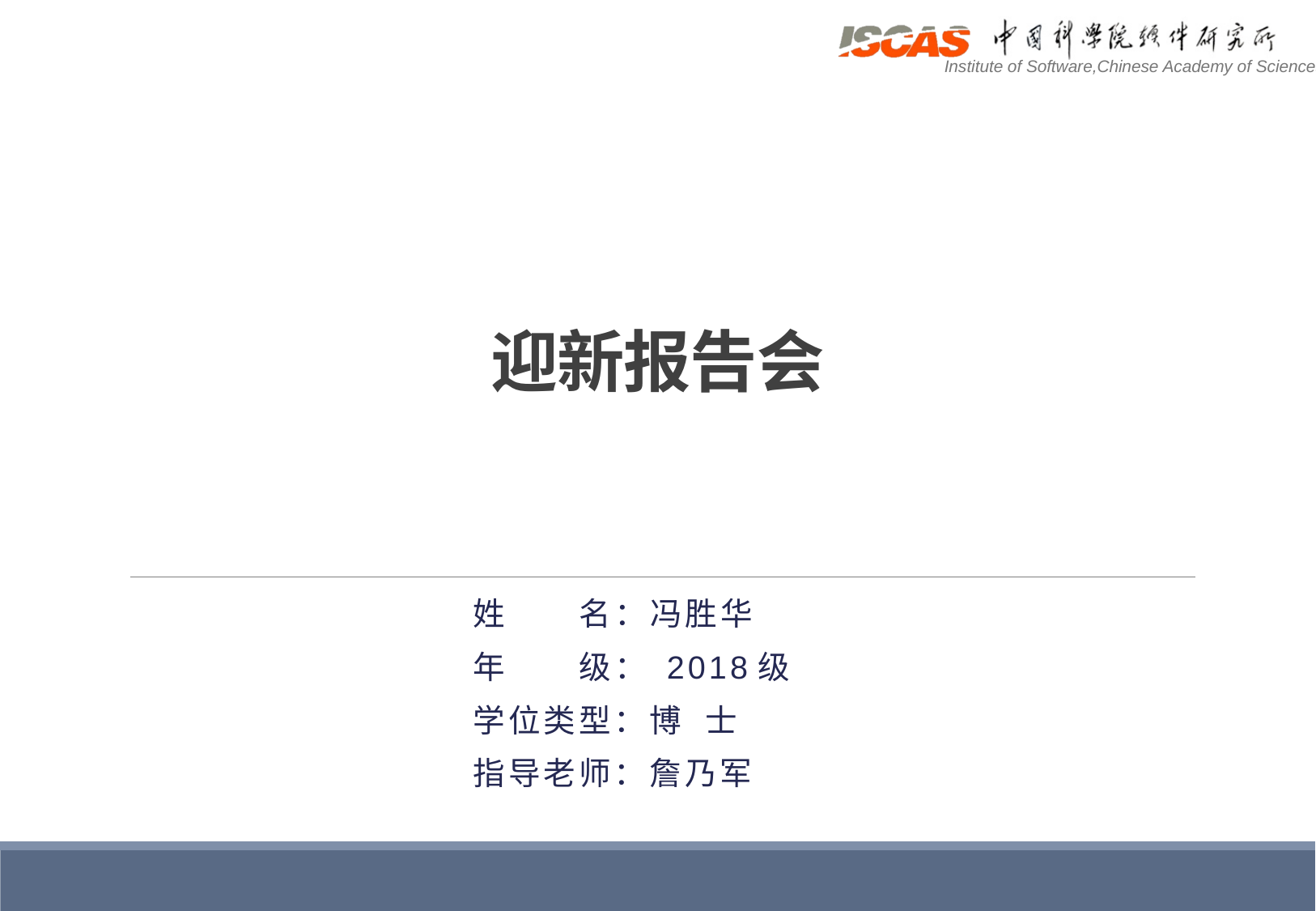

# 迎新报告会
姓  	 名：冯胜华
年	 级： 2018级
学位类型：博  士
指导老师：詹乃军